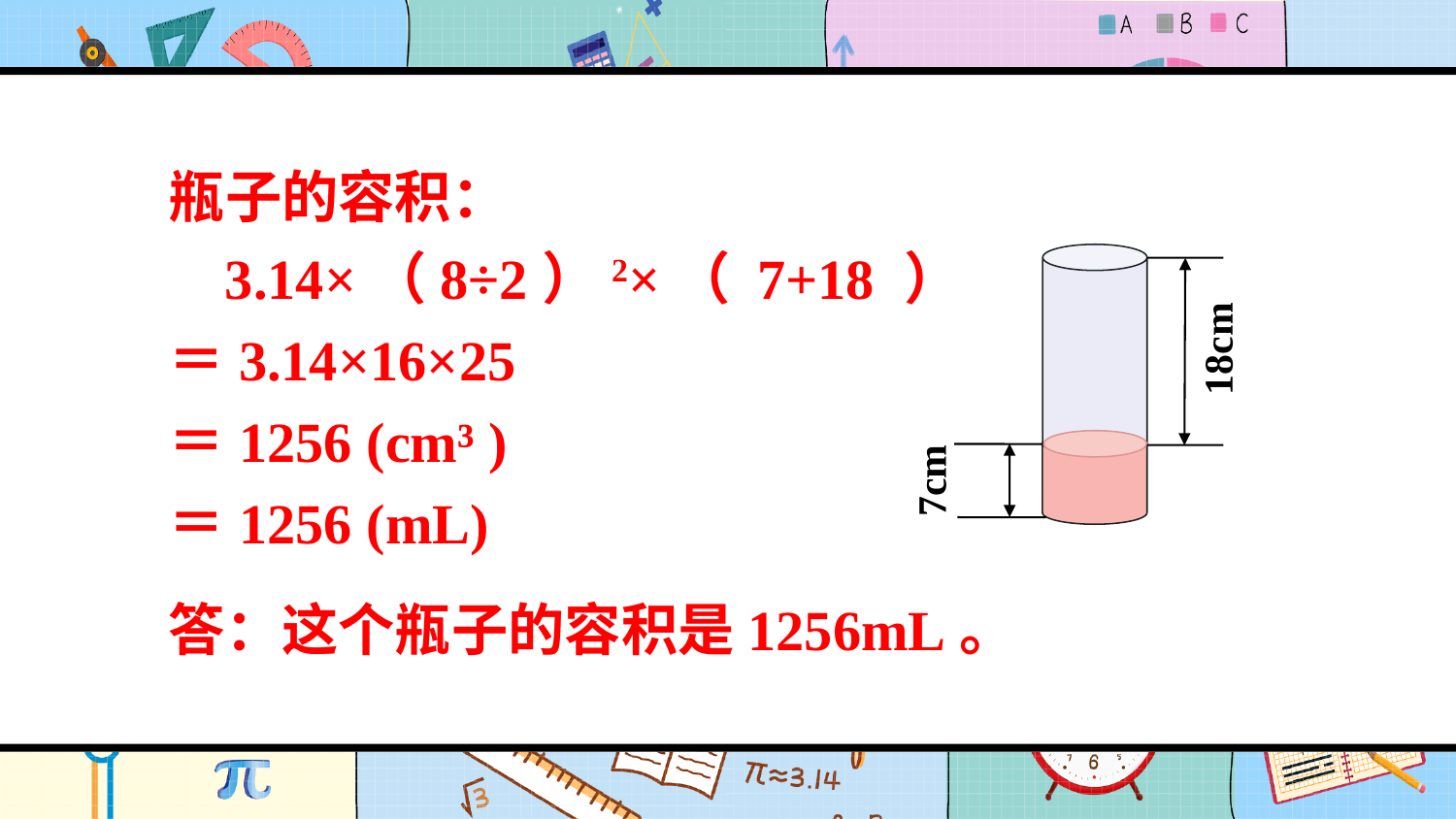

瓶子的容积：
    3.14×（8÷2）2×（ 7+18 ）
＝3.14×16×25
＝1256 (cm³ )
＝1256 (mL)

18cm

7cm

答：这个瓶子的容积是1256mL。